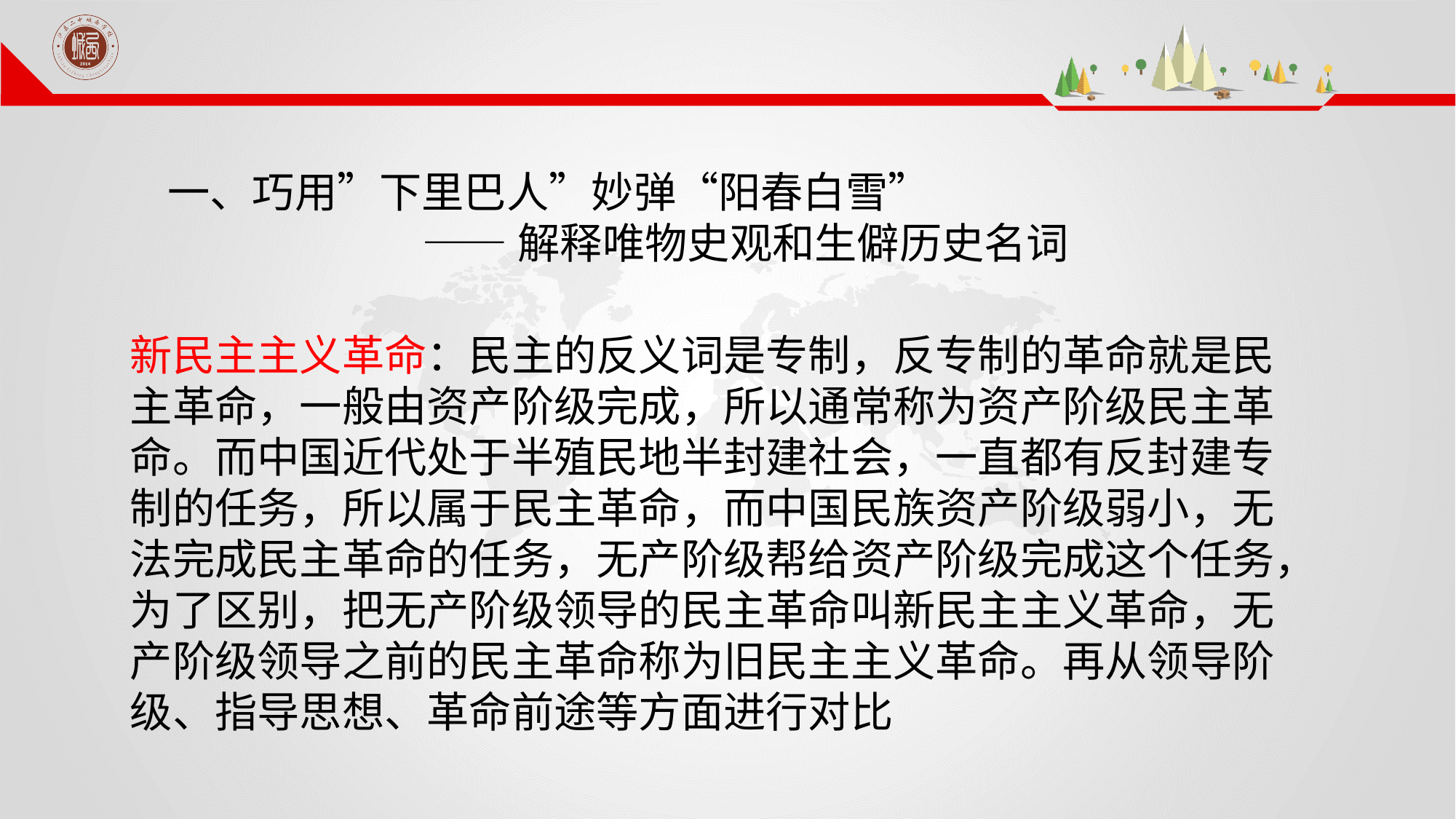

一、巧用”下里巴人”妙弹“阳春白雪”
                           ——解释唯物史观和生僻历史名词
新民主主义革命：民主的反义词是专制，反专制的革命就是民主革命，一般由资产阶级完成，所以通常称为资产阶级民主革命。而中国近代处于半殖民地半封建社会，一直都有反封建专制的任务，所以属于民主革命，而中国民族资产阶级弱小，无法完成民主革命的任务，无产阶级帮给资产阶级完成这个任务，为了区别，把无产阶级领导的民主革命叫新民主主义革命，无产阶级领导之前的民主革命称为旧民主主义革命。再从领导阶级、指导思想、革命前途等方面进行对比